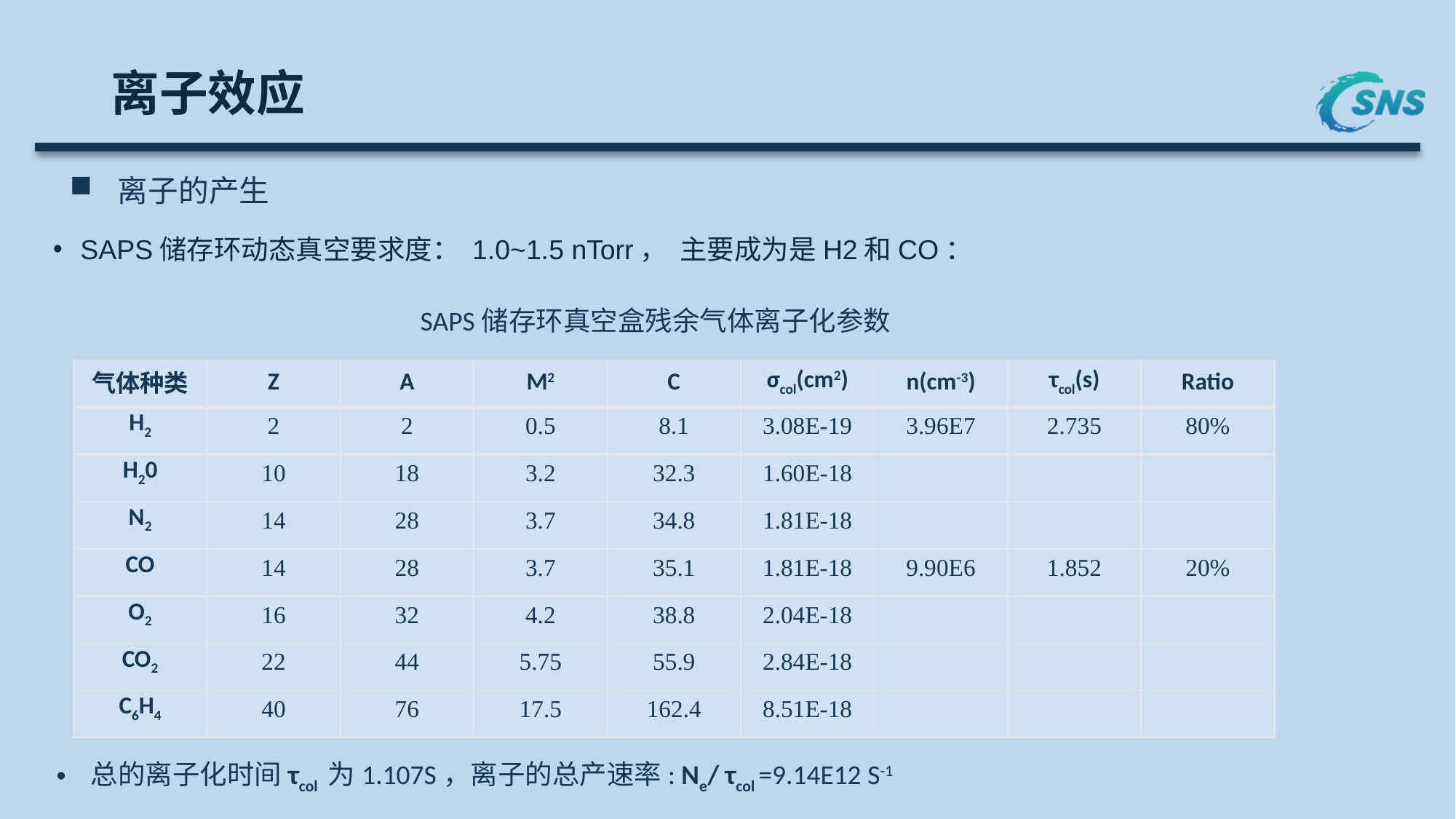

# 离子效应
 离子的产生
SAPS储存环动态真空要求度： 1.0~1.5 nTorr，  主要成为是H2和CO：
SAPS储存环真空盒残余气体离子化参数
| 气体种类 | Z | A | M2 | C | σcol(cm2) | n(cm-3) | τcol(s) | Ratio |
| --- | --- | --- | --- | --- | --- | --- | --- | --- |
| H2 | 2 | 2 | 0.5 | 8.1 | 3.08E-19 | 3.96E7 | 2.735 | 80% |
| H20 | 10 | 18 | 3.2 | 32.3 | 1.60E-18 |  |  |  |
| N2 | 14 | 28 | 3.7 | 34.8 | 1.81E-18 |  |  |  |
| CO | 14 | 28 | 3.7 | 35.1 | 1.81E-18 | 9.90E6 | 1.852 | 20% |
| O2 | 16 | 32 | 4.2 | 38.8 | 2.04E-18 |  |  |  |
| CO2 | 22 | 44 | 5.75 | 55.9 | 2.84E-18 |  |  |  |
| C6H4 | 40 | 76 | 17.5 | 162.4 | 8.51E-18 |  |  |  |
总的离子化时间τcol 为1.107S，离子的总产速率: Ne/ τcol =9.14E12 S-1